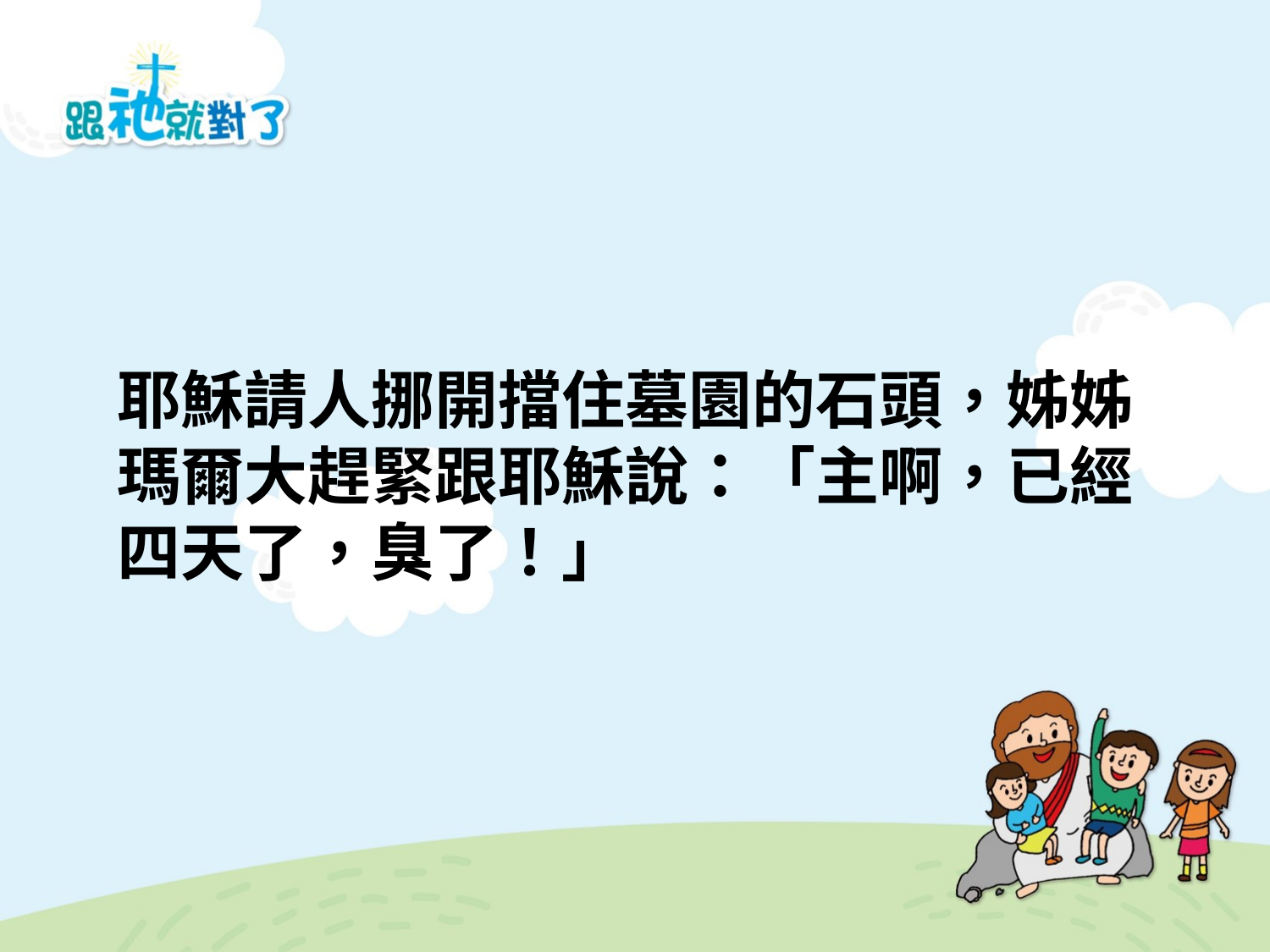

耶穌請人挪開擋住墓園的石頭，姊姊瑪爾大趕緊跟耶穌說：「主啊，已經四天了，臭了！」